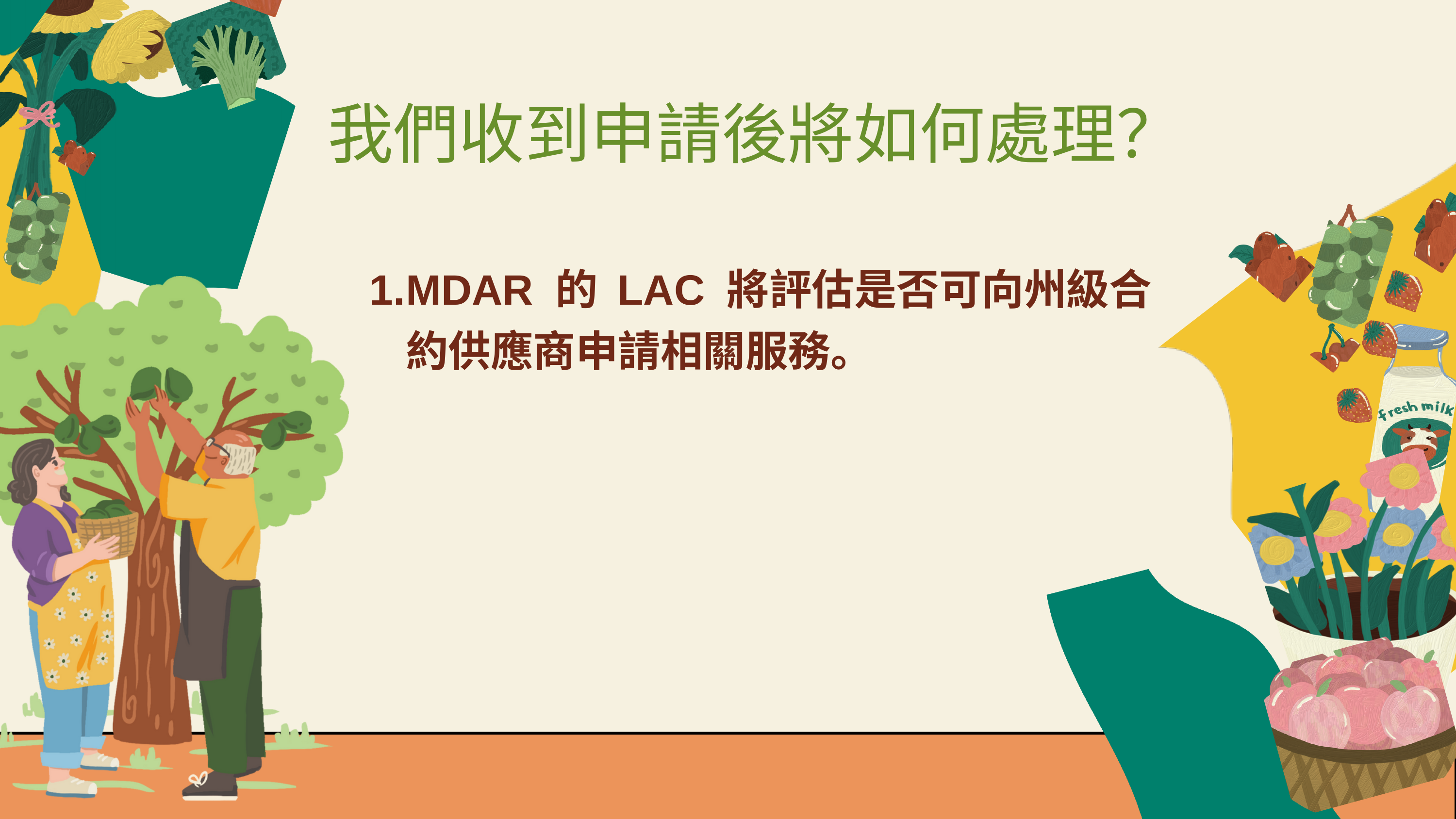

我們收到申請後將如何處理？

MDAR 的 LAC 將評估是否可向州級合約供應商申請相關服務。